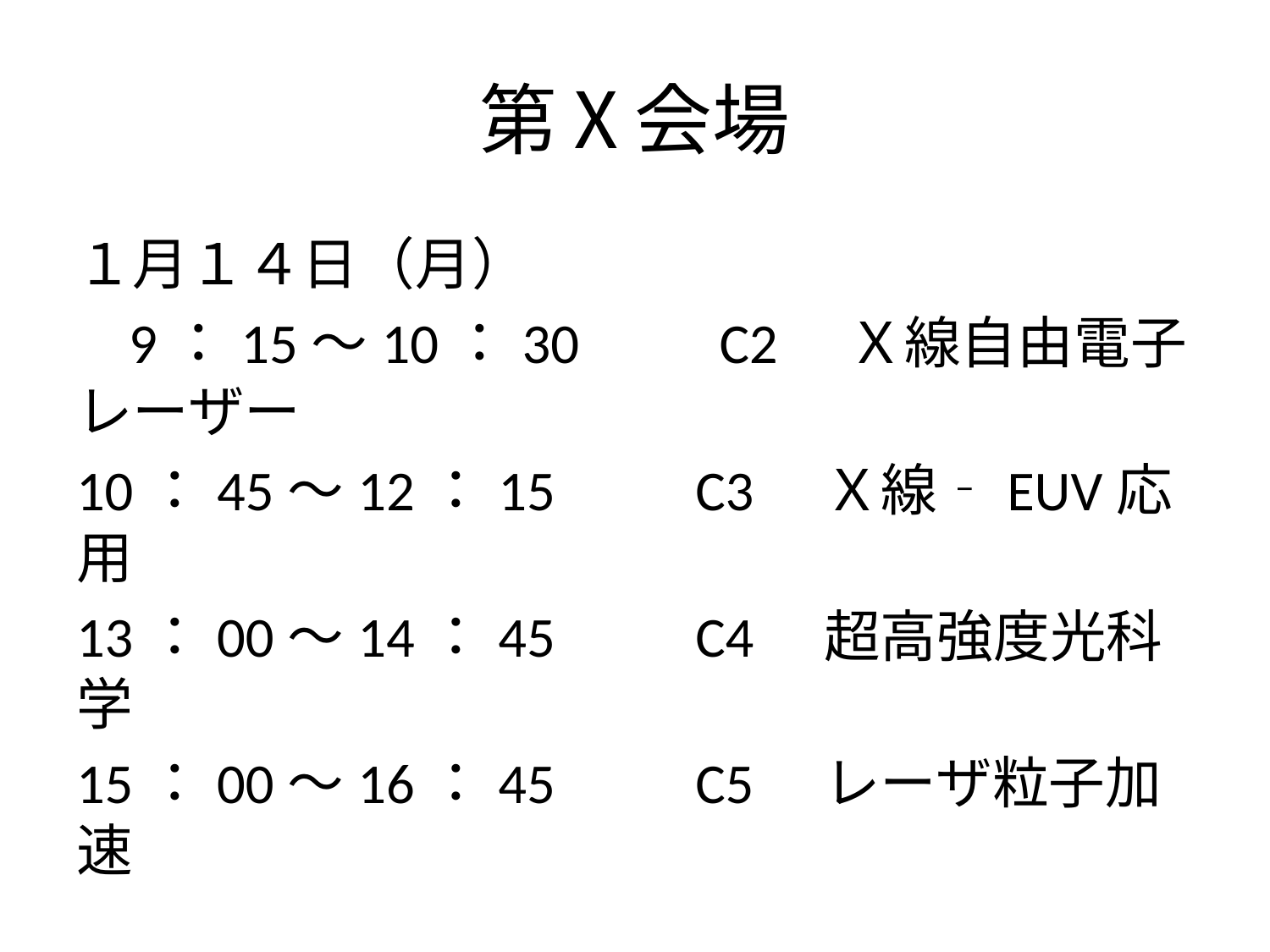

# 第Ⅹ会場
１月１４日（月）
　9：15～10：30　　C2　Ｘ線自由電子レーザー
10：45～12：15　　C3　Ｘ線‐EUV応用
13：00～14：45　　C4　超高強度光科学
15：00～16：45　　C5　レーザ粒子加速